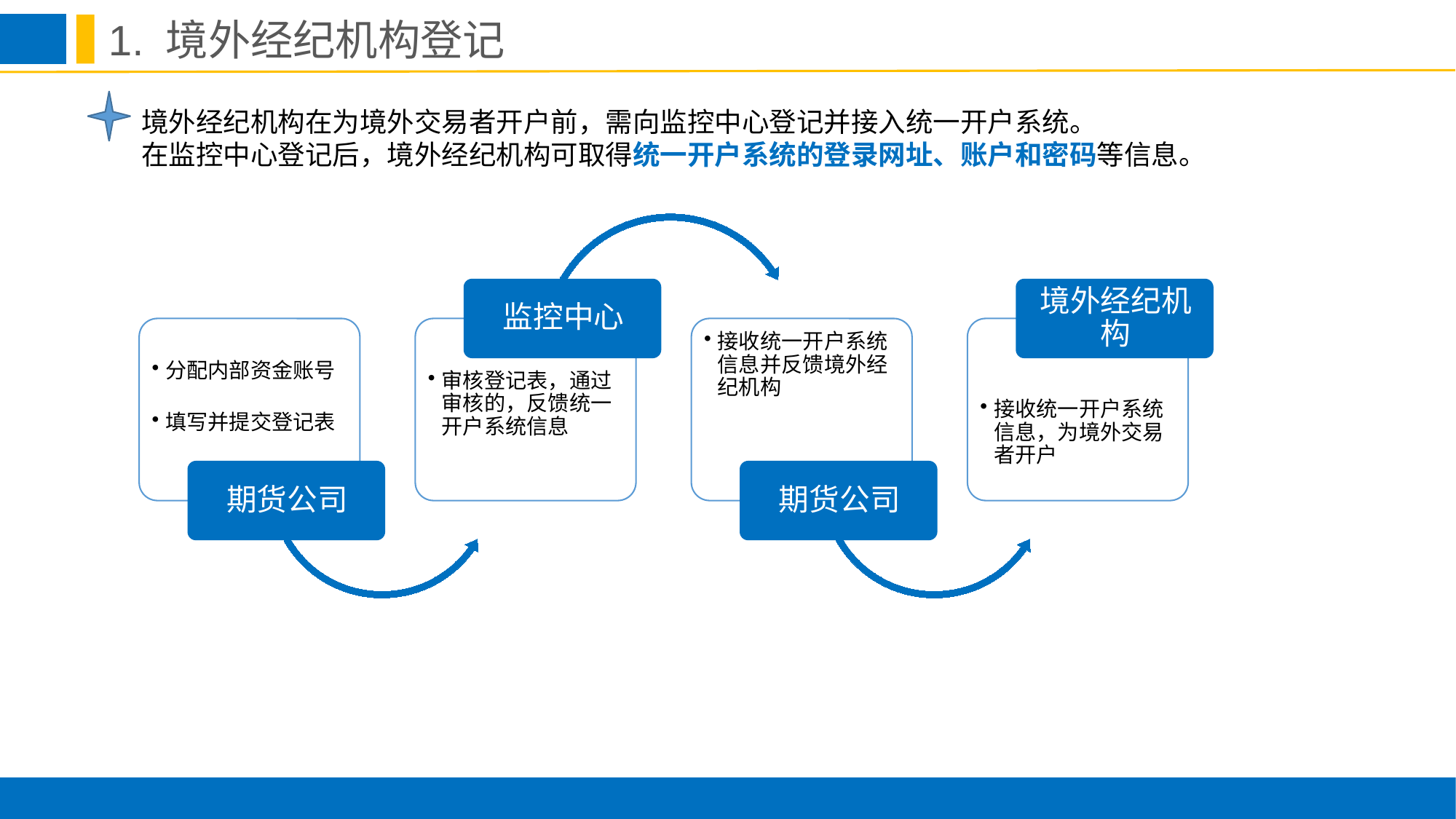

1. 境外经纪机构登记

分配内部资金账号

填写并提交登记表
期货公司
审核登记表，通过审核的，反馈统一开户系统信息
监控中心
接收统一开户系统信息并反馈境外经纪机构
期货公司

接收统一开户系统信息，为境外交易者开户
境外经纪机构

境外经纪机构在为境外交易者开户前，需向监控中心登记并接入统一开户系统。
在监控中心登记后，境外经纪机构可取得统一开户系统的登录网址、账户和密码等信息。